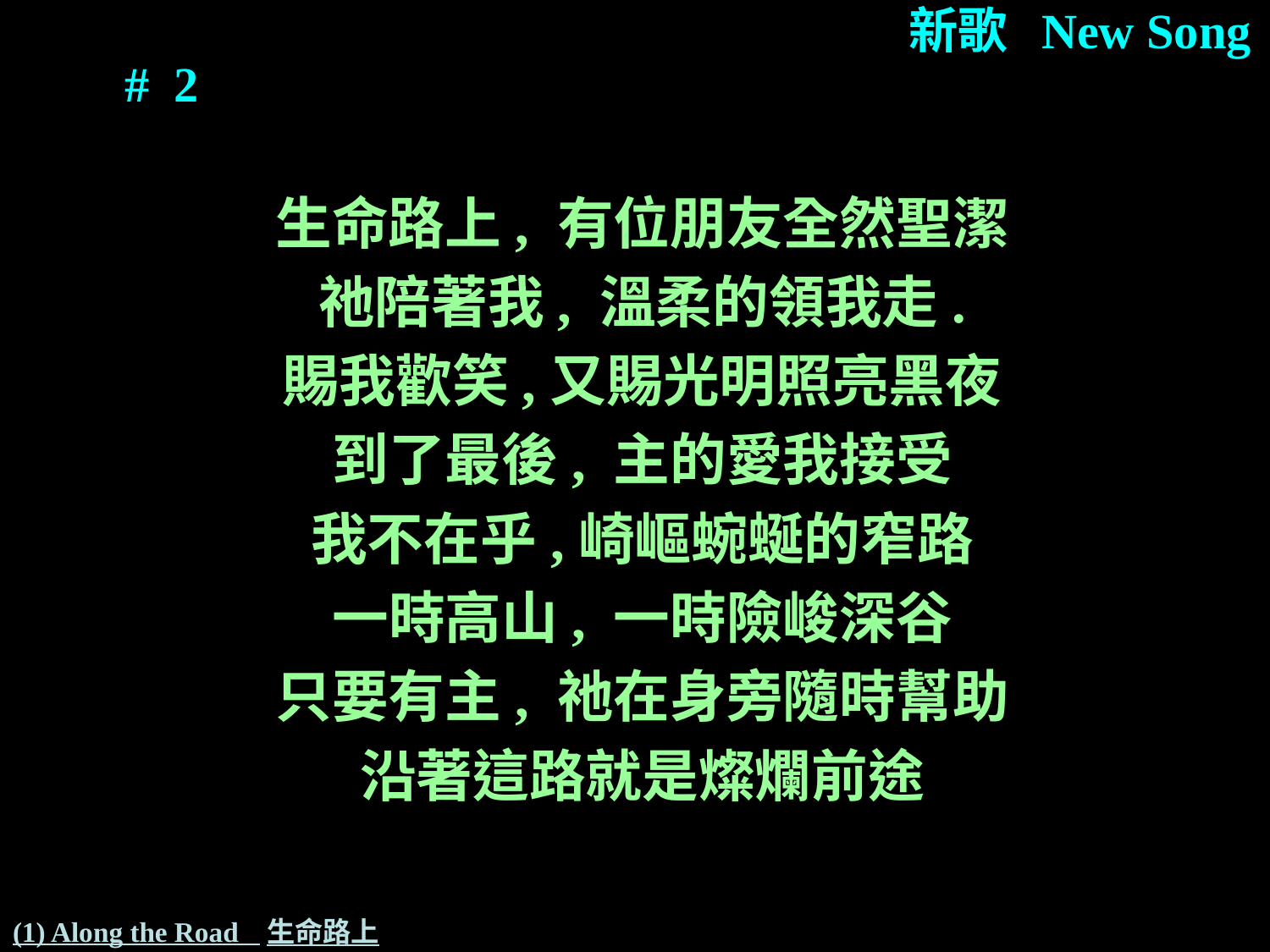

新歌  New Song  #  2

生命路上, 有位朋友全然聖潔
祂陪著我, 溫柔的領我走.
賜我歡笑,又賜光明照亮黑夜
到了最後, 主的愛我接受
我不在乎,崎嶇蜿蜒的窄路
一時高山, 一時險峻深谷
只要有主, 祂在身旁隨時幫助
沿著這路就是燦爛前途

# (1) Along the Road   生命路上